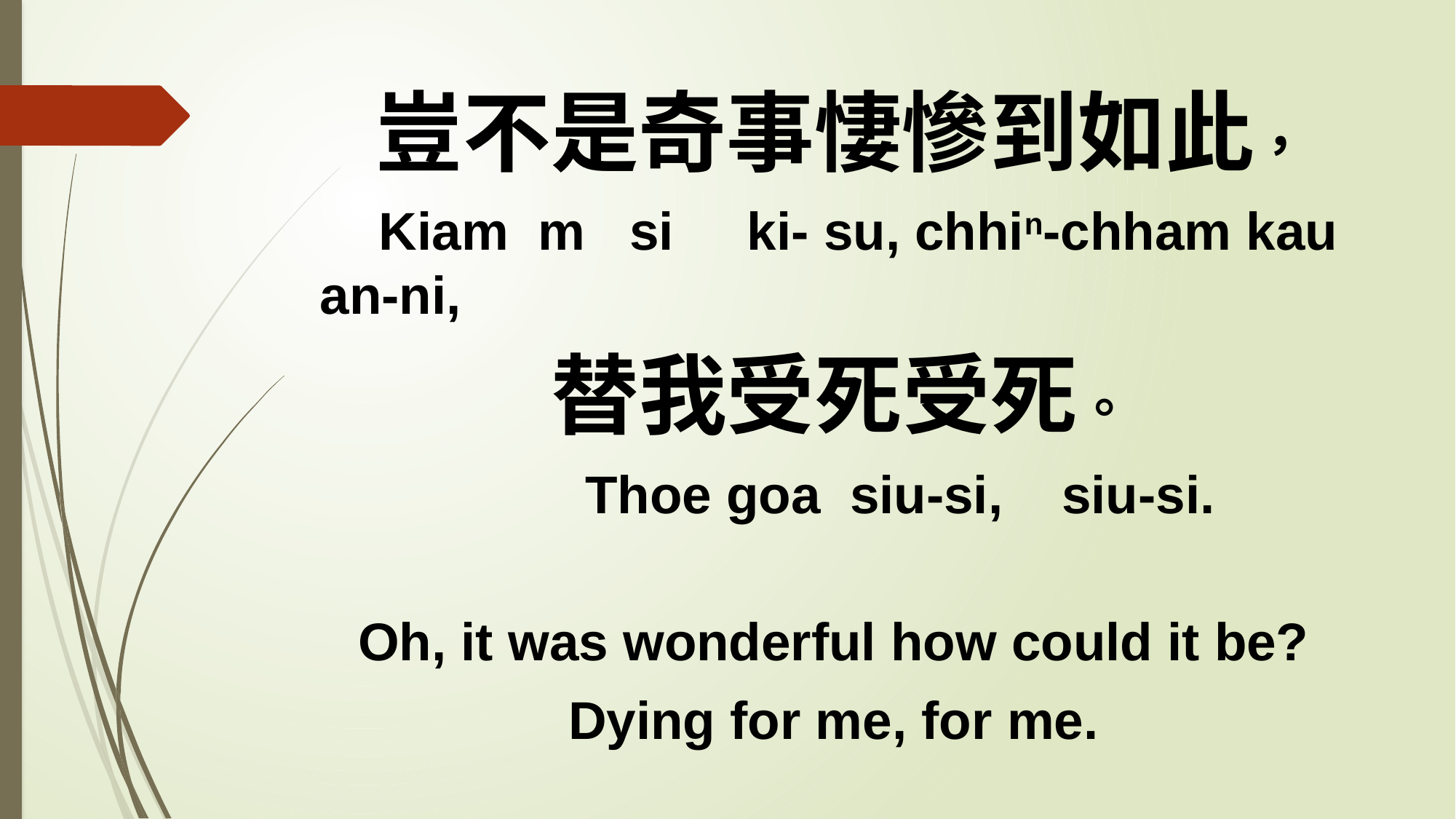

豈不是奇事悽慘到如此，
    Kiam  m   si     ki- su, chhin-chham kau an-ni,
替我受死受死。
                  Thoe goa  siu-si,    siu-si.

Oh, it was wonderful how could it be?
Dying for me, for me.